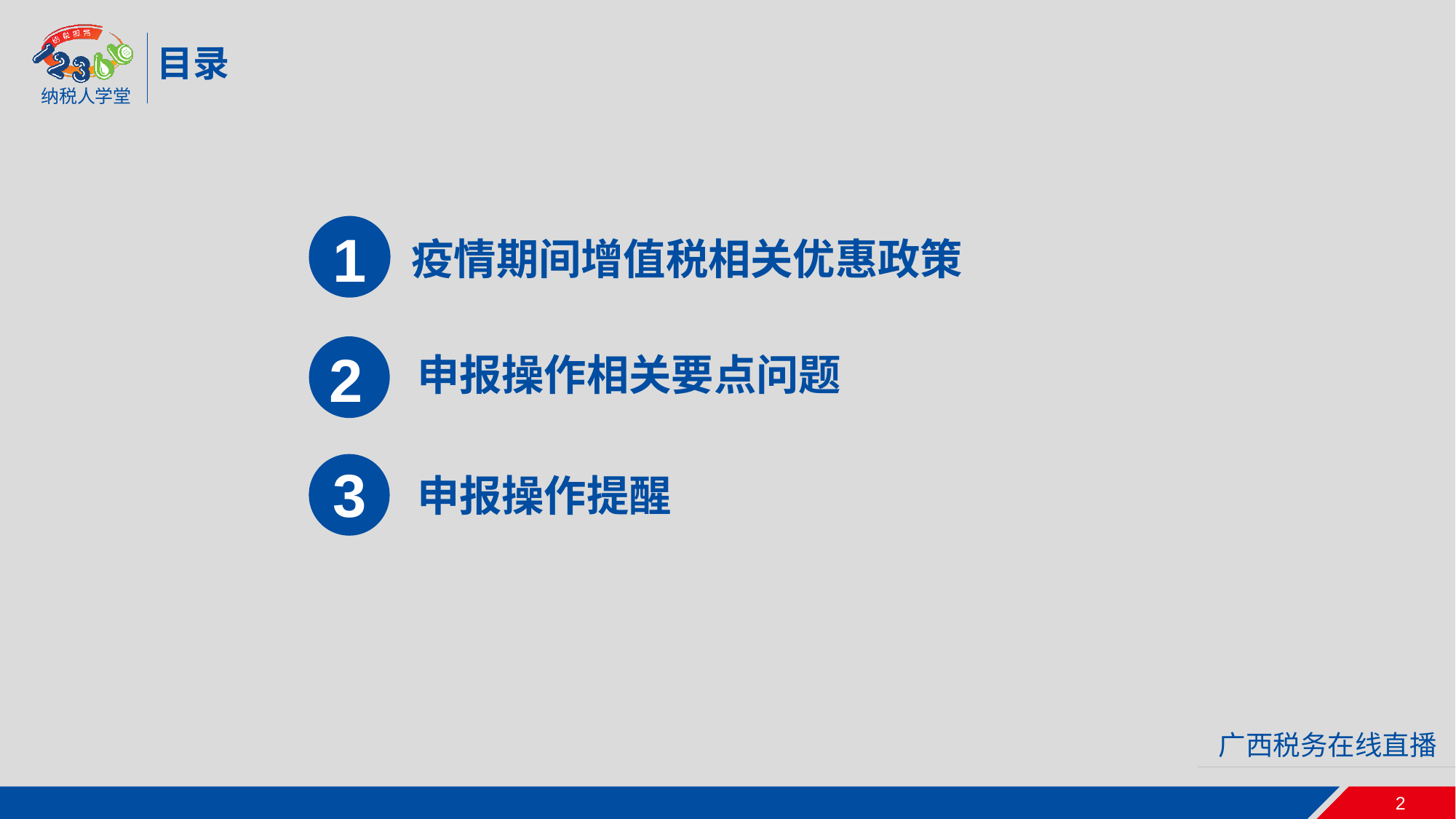

目录

1
疫情期间增值税相关优惠政策
2

申报操作相关要点问题
3

申报操作提醒